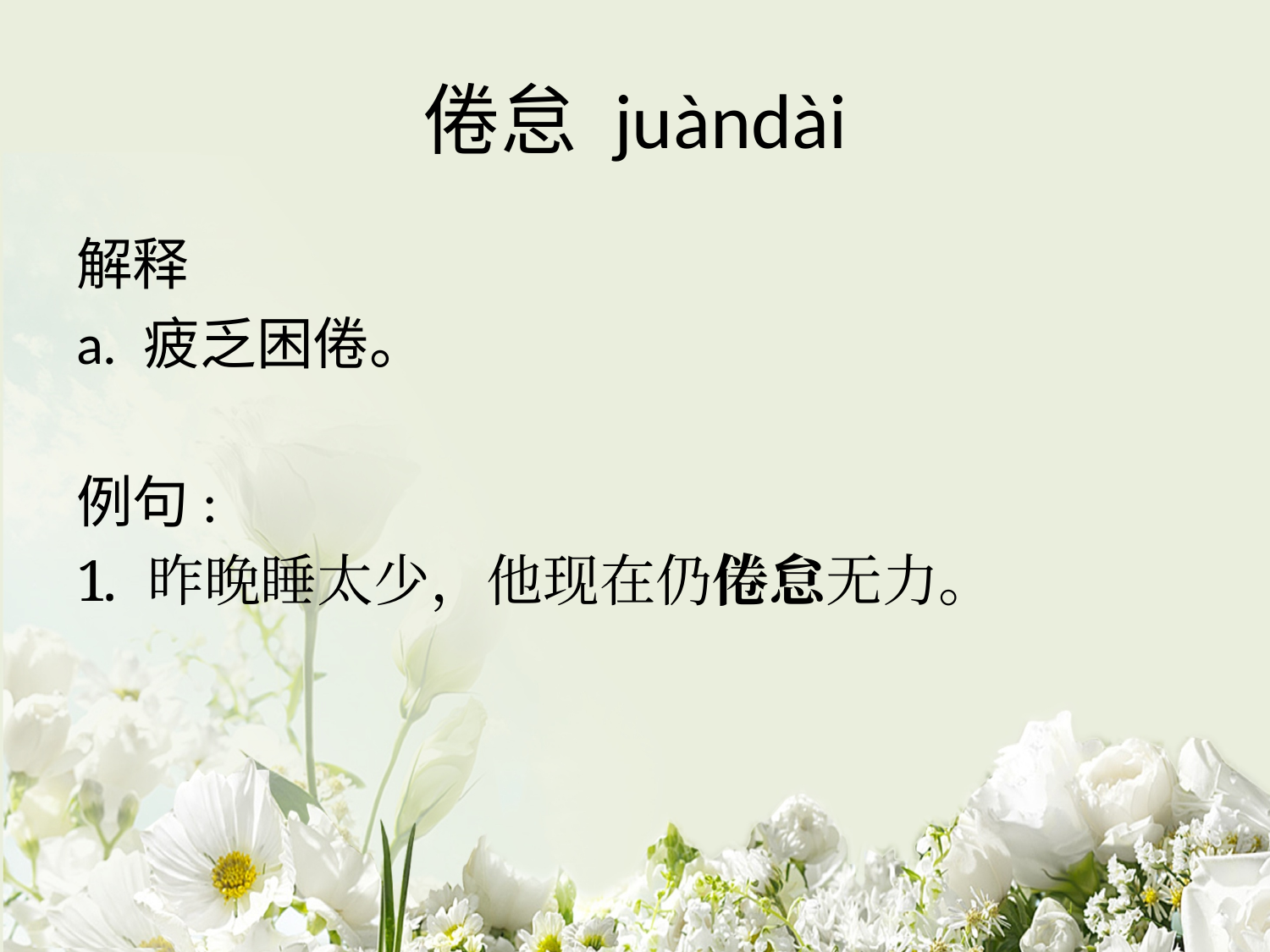

# 倦怠 juàndài
解释
a. 疲乏困倦。

例句:
昨晚睡太少，他现在仍倦怠无力。